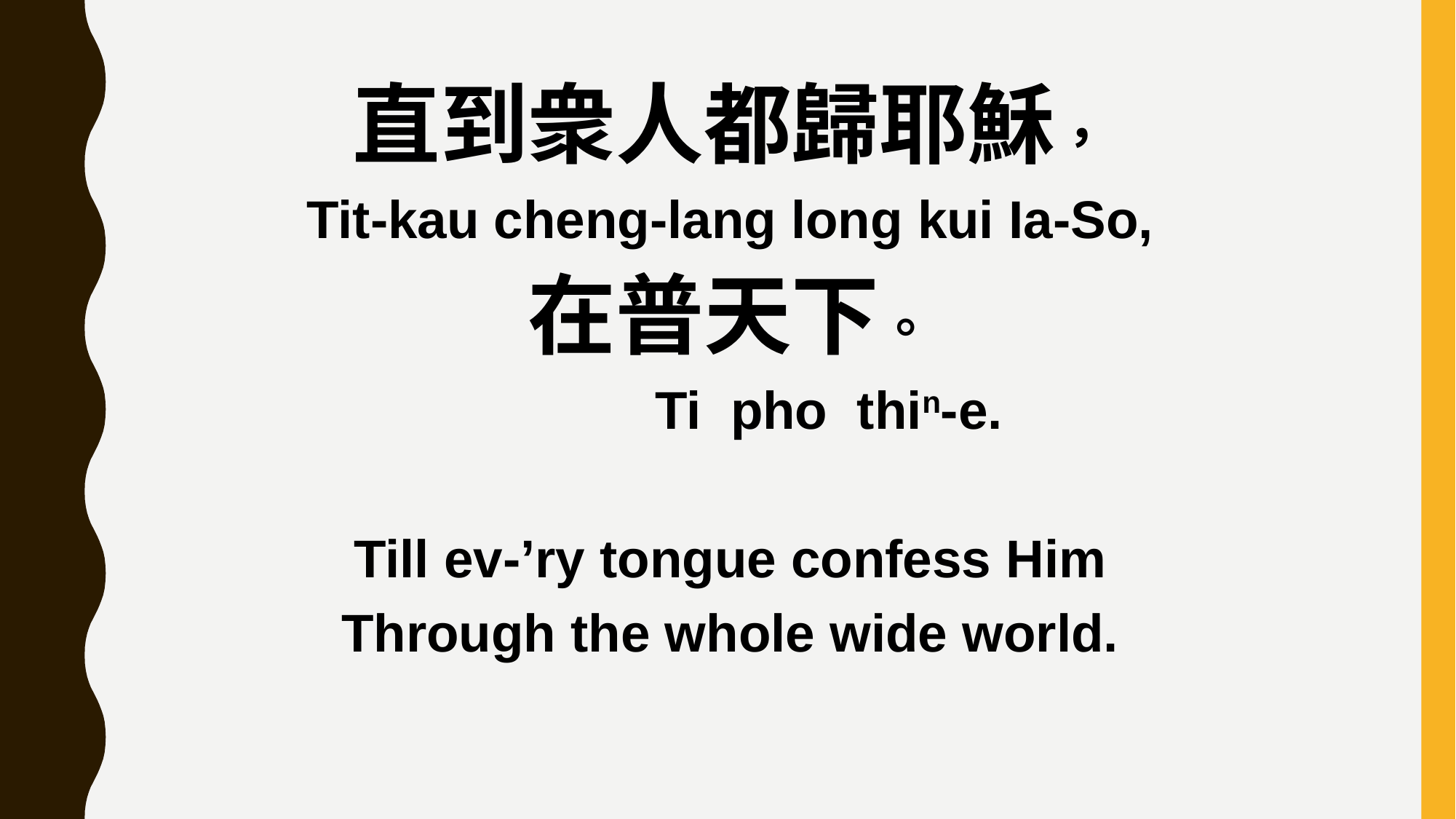

直到衆人都歸耶穌，
Tit-kau cheng-lang long kui Ia-So,
在普天下。
                               Ti  pho  thin-e.

Till ev-’ry tongue confess Him
Through the whole wide world.